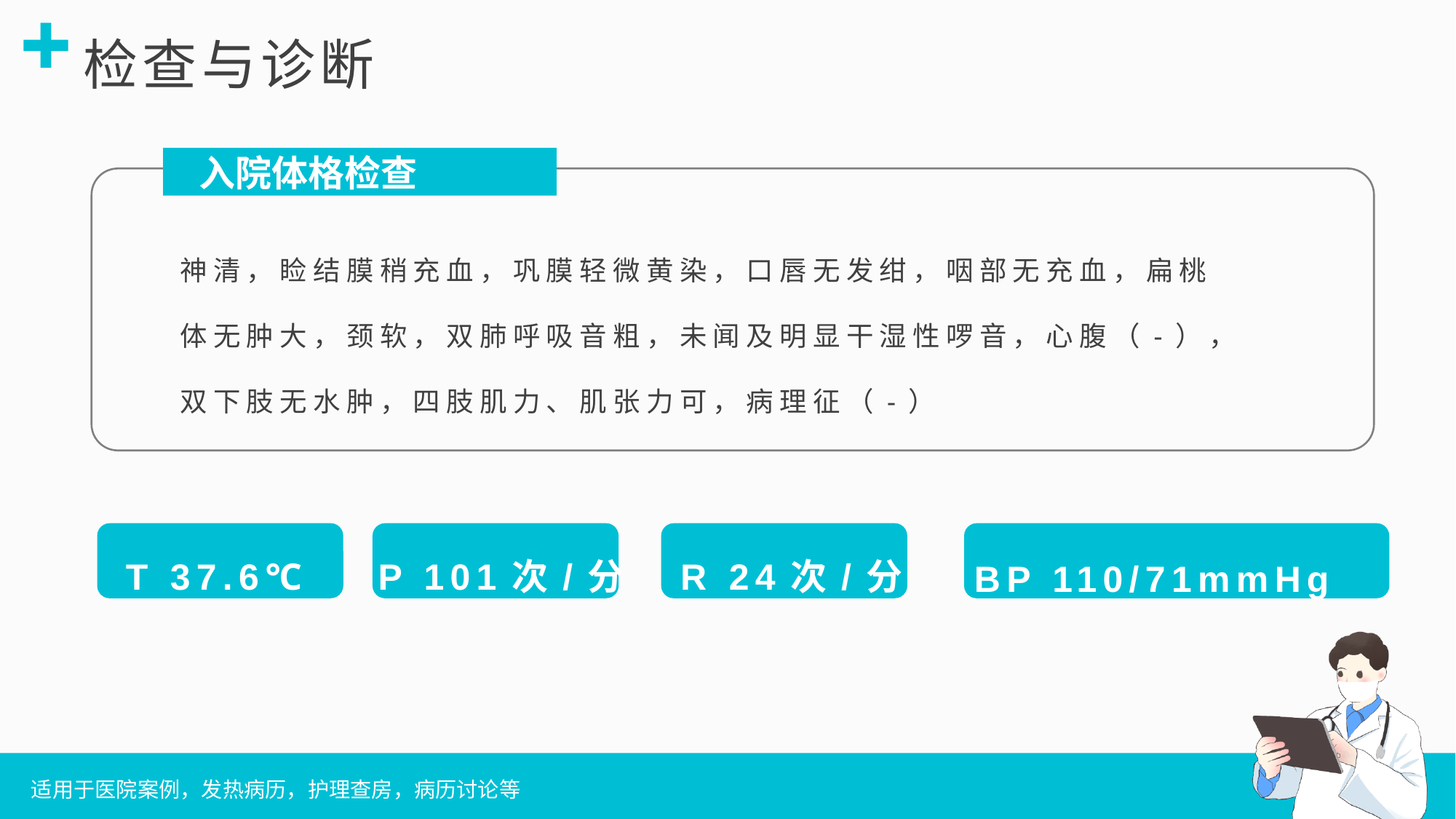

入院体格检查

神清，睑结膜稍充血，巩膜轻微黄染，口唇无发绀，咽部无充血，扁桃体无肿大，颈软，双肺呼吸音粗，未闻及明显干湿性啰音，心腹（-），双下肢无水肿，四肢肌力、肌张力可，病理征（-）
 T 37.6℃

P 101次/分

R 24次/分

BP 110/71mmHg